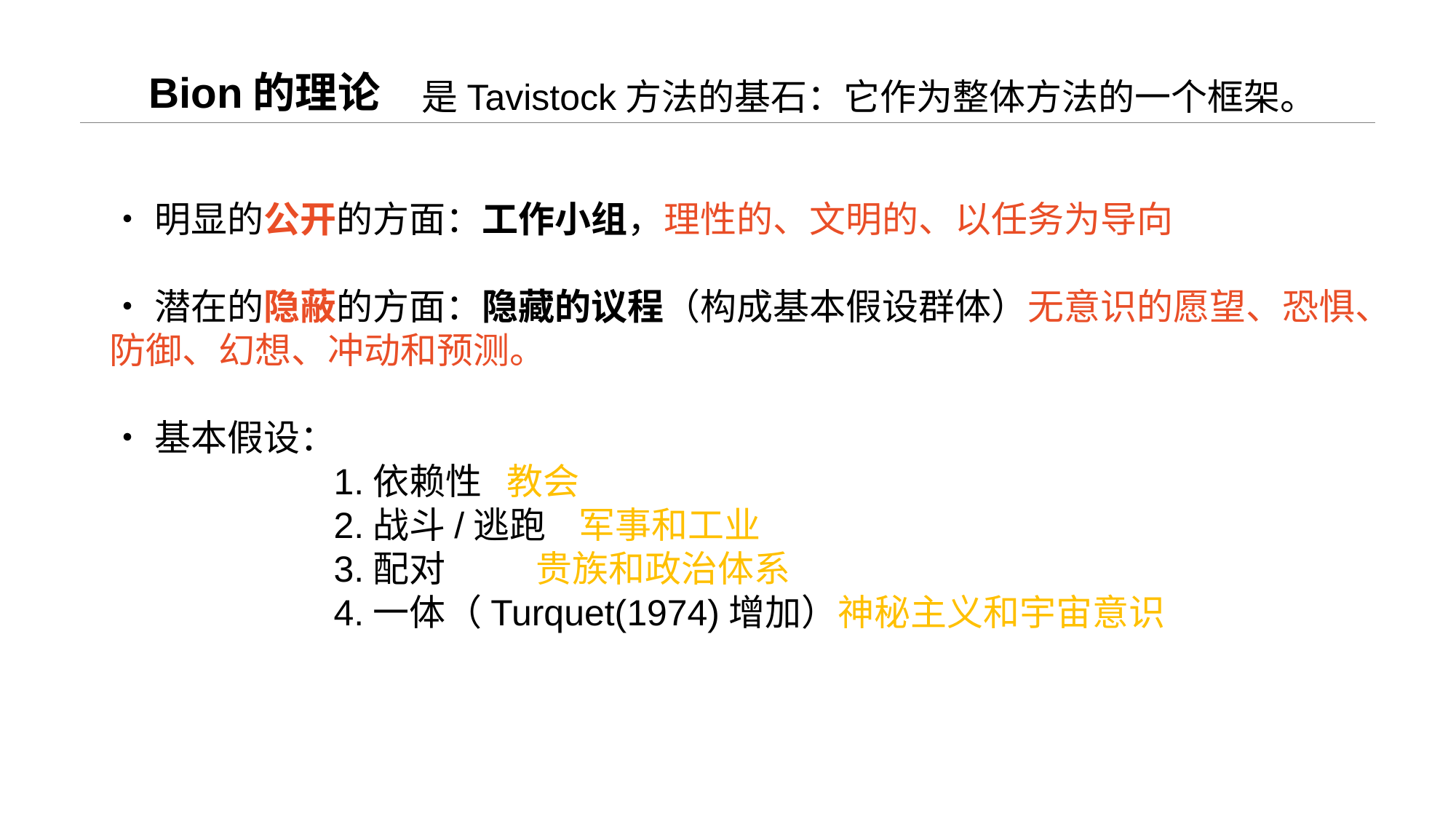

01
# Bion的理论
 是Tavistock方法的基石：它作为整体方法的一个框架。

•明显的公开的方面：工作小组，理性的、文明的、以任务为导向

•潜在的隐蔽的方面：隐藏的议程（构成基本假设群体）无意识的愿望、恐惧、防御、幻想、冲动和预测。

•基本假设：
                      1.依赖性   教会
                      2.战斗/逃跑    军事和工业
                      3.配对           贵族和政治体系
                      4.一体（Turquet(1974)增加）神秘主义和宇宙意识